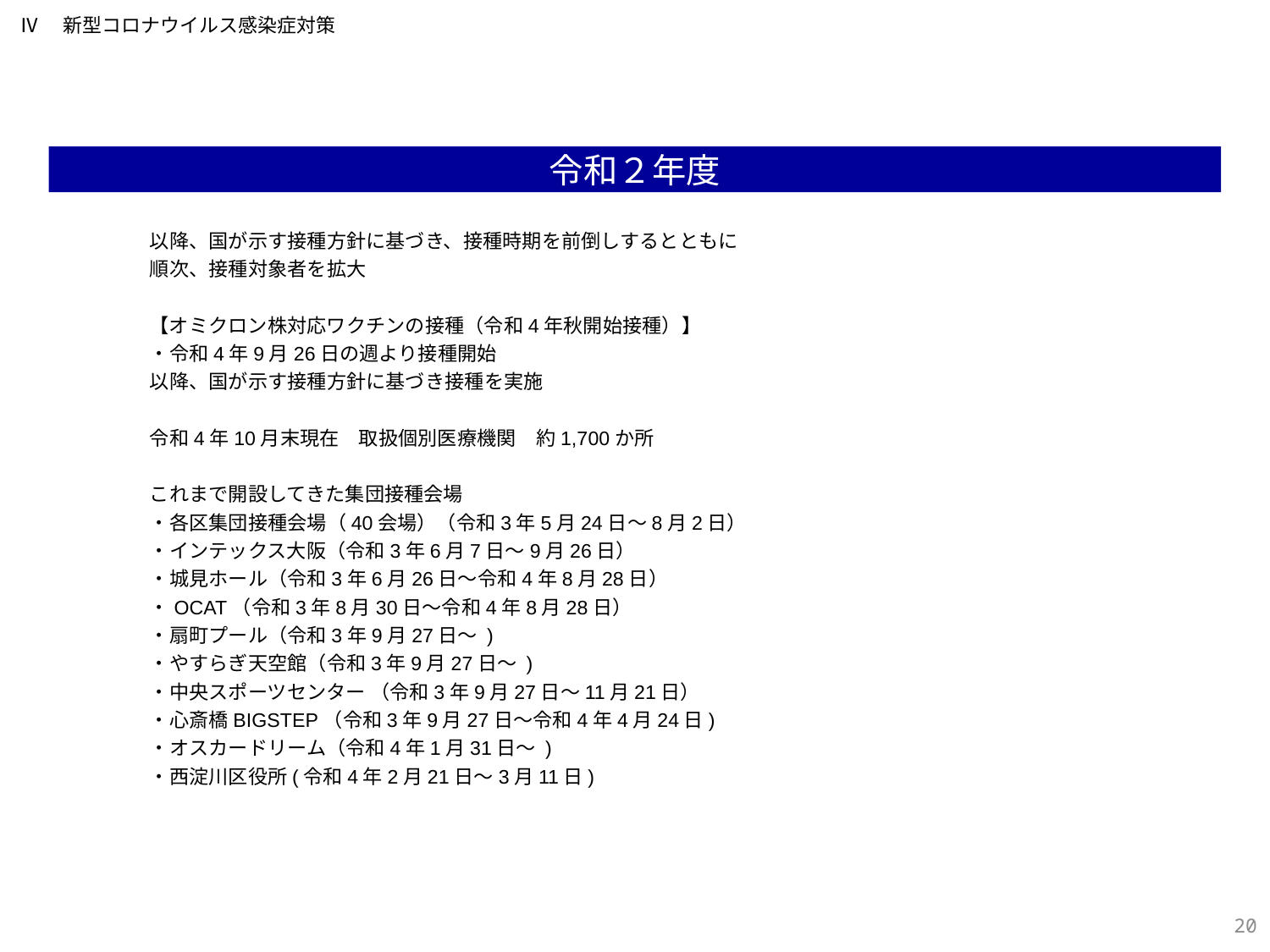

Ⅳ　新型コロナウイルス感染症対策
令和２年度
　　　以降、国が示す接種方針に基づき、接種時期を前倒しするとともに
　　　順次、接種対象者を拡大

　　　【オミクロン株対応ワクチンの接種（令和4年秋開始接種）】
　　　・令和4年9月26日の週より接種開始
　　　以降、国が示す接種方針に基づき接種を実施

　　　令和4年10月末現在　取扱個別医療機関　約1,700か所

　　　これまで開設してきた集団接種会場
　　　・各区集団接種会場（40会場）（令和3年5月24日～8月2日）
　　　・インテックス大阪（令和3年6月7日～9月26日）
　　　・城見ホール（令和3年6月26日～令和4年8月28日）
　　　・OCAT（令和3年8月30日～令和4年8月28日）
　　　・扇町プール（令和3年9月27日～ )
　　　・やすらぎ天空館（令和3年9月27日～ )
　　　・中央スポーツセンター （令和3年9月27日～11月21日）
　　　・心斎橋BIGSTEP（令和3年9月27日～令和4年4月24日)
　　　・オスカードリーム（令和4年1月31日～ )
　　　・西淀川区役所(令和4年2月21日～3月11日)
20